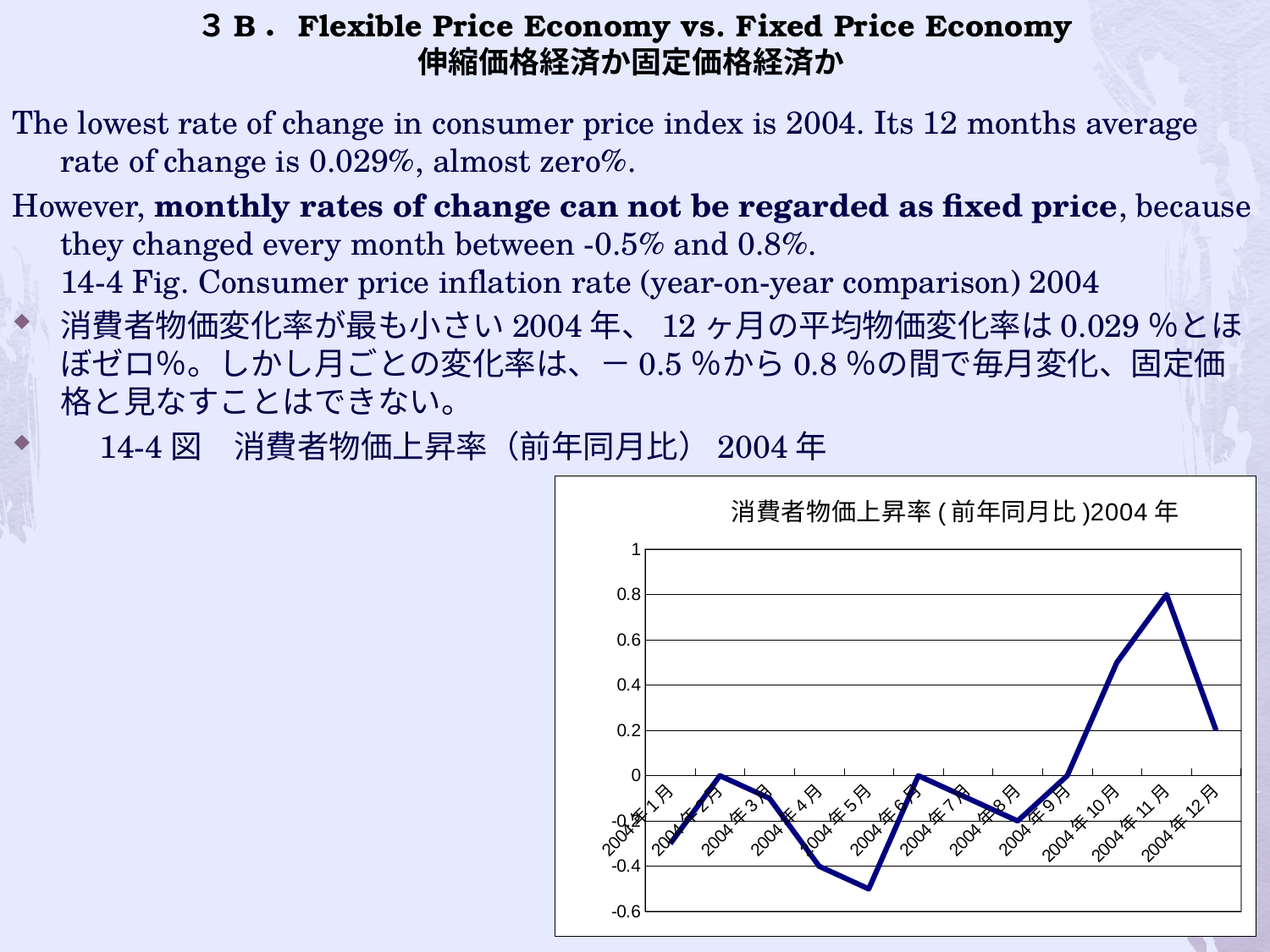

# ３B．Flexible Price Economy vs. Fixed Price Economy 伸縮価格経済か固定価格経済か
The lowest rate of change in consumer price index is 2004. Its 12 months average rate of change is 0.029%, almost zero%.
However, monthly rates of change can not be regarded as fixed price, because they changed every month between -0.5% and 0.8%.
14-4 Fig. Consumer price inflation rate (year-on-year comparison) 2004
消費者物価変化率が最も小さい2004年、12ヶ月の平均物価変化率は0.029％とほぼゼロ％。しかし月ごとの変化率は、－0.5％から0.8％の間で毎月変化、固定価格と見なすことはできない。
　14-4図　消費者物価上昇率（前年同月比）2004年

### Chart:

| Category |  |
|---|---|
| 37987 | -0.3000000000000003 |
| 38018 | 0.0 |
| 38047 | -0.1 |
| 38078 | -0.4 |
| 38108 | -0.5 |
| 38139 | 0.0 |
| 38169 | -0.1 |
| 38200 | -0.2 |
| 38231 | 0.0 |
| 38261 | 0.5 |
| 38292 | 0.8 |
| 38322 | 0.2 |